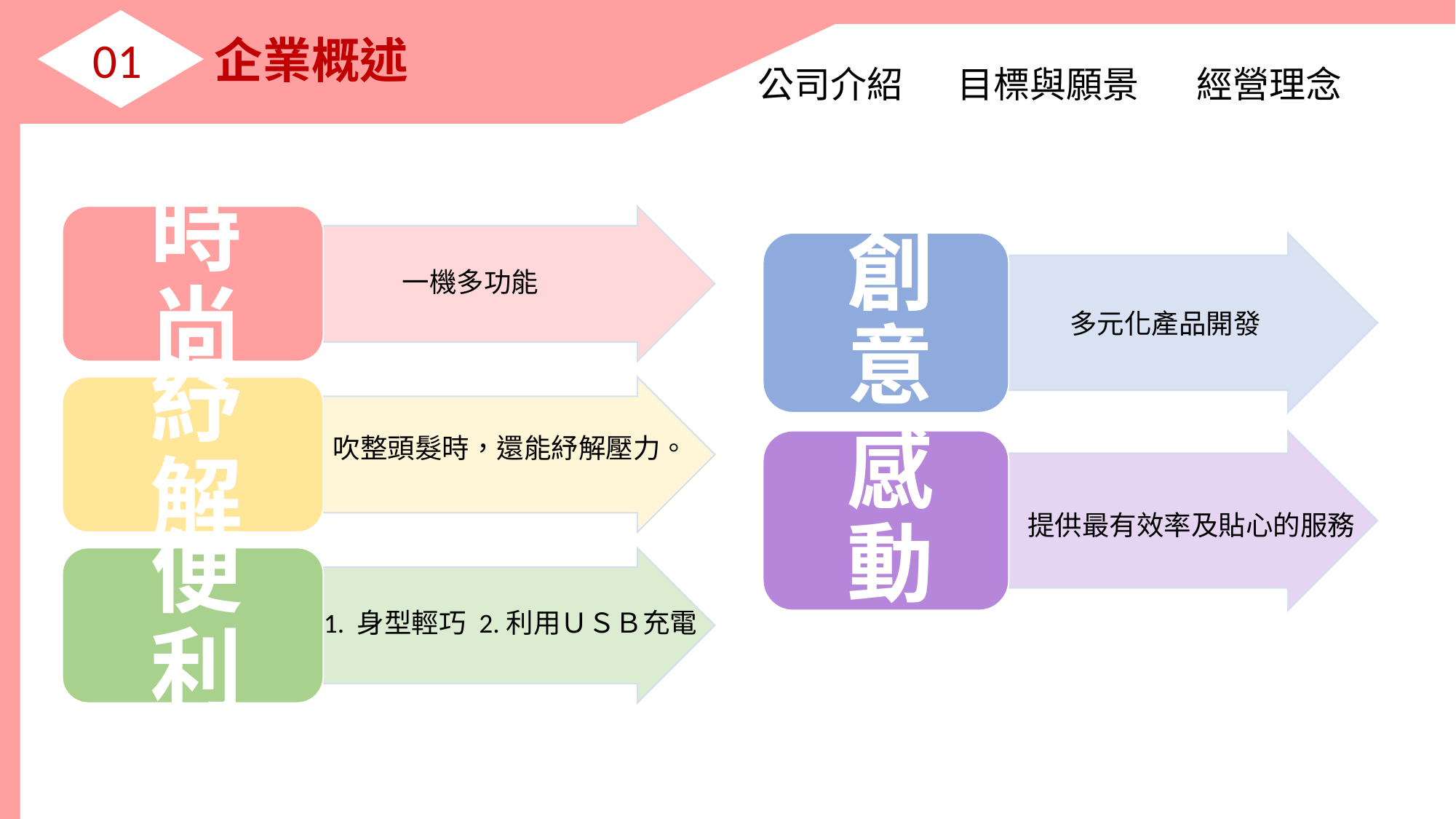

公司介紹
目標與願景
經營理念

時尚

紓解

便利

創意

感動
一機多功能
多元化產品開發

吹整頭髮時，還能紓解壓力。

提供最有效率及貼心的服務

1. 身型輕巧 2.利用ＵＳＢ充電